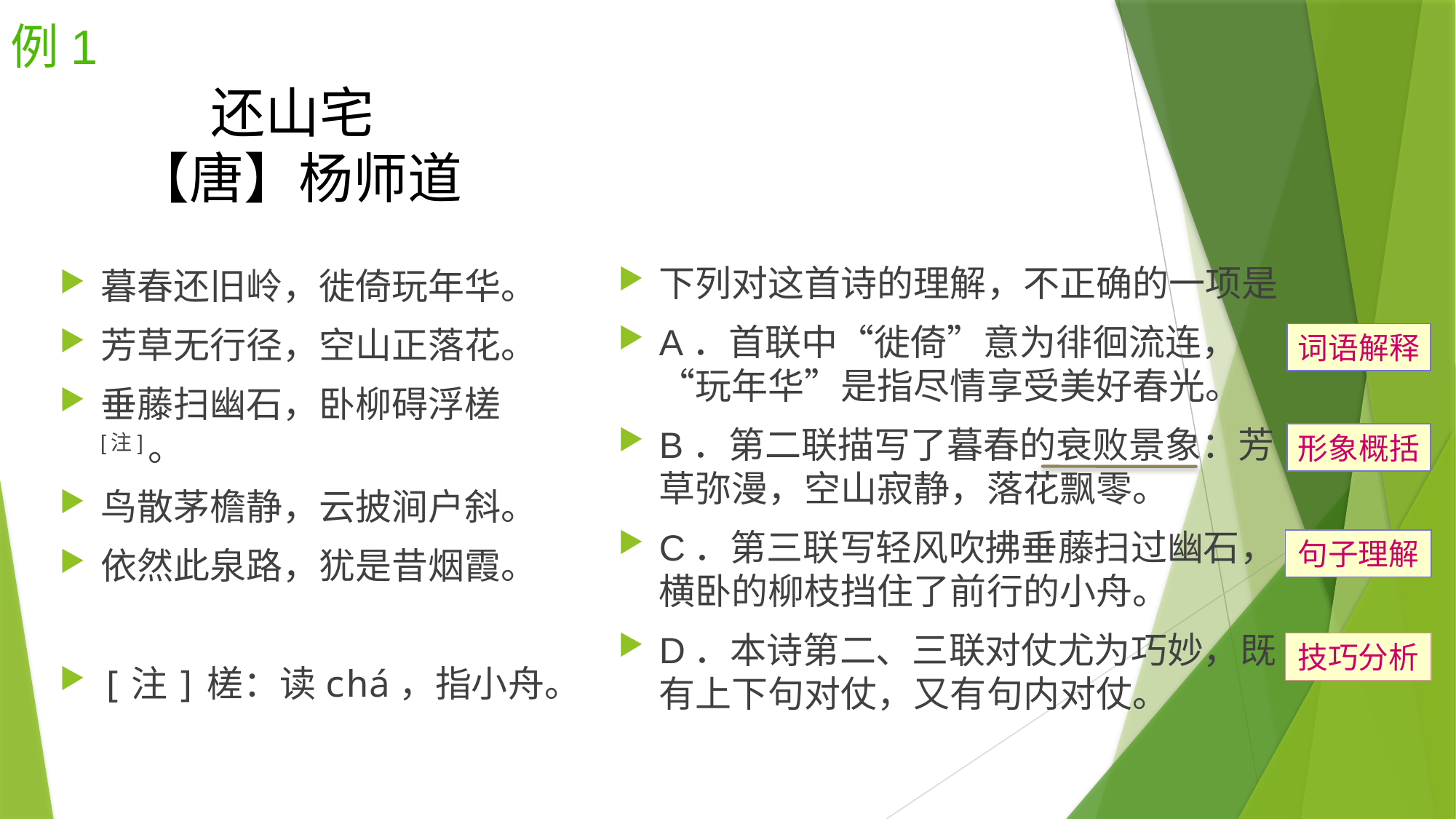

例1
# 还山宅 【唐】杨师道
下列对这首诗的理解，不正确的一项是
A．首联中“徙倚”意为徘徊流连，“玩年华”是指尽情享受美好春光。
B．第二联描写了暮春的衰败景象：芳草弥漫，空山寂静，落花飘零。
C．第三联写轻风吹拂垂藤扫过幽石，横卧的柳枝挡住了前行的小舟。
D．本诗第二、三联对仗尤为巧妙，既有上下句对仗，又有句内对仗。

暮春还旧岭，徙倚玩年华。
芳草无行径，空山正落花。
垂藤扫幽石，卧柳碍浮槎[注]。
鸟散茅檐静，云披涧户斜。
依然此泉路，犹是昔烟霞。

[注]槎：读chá，指小舟。

词语解释
形象概括
句子理解
技巧分析